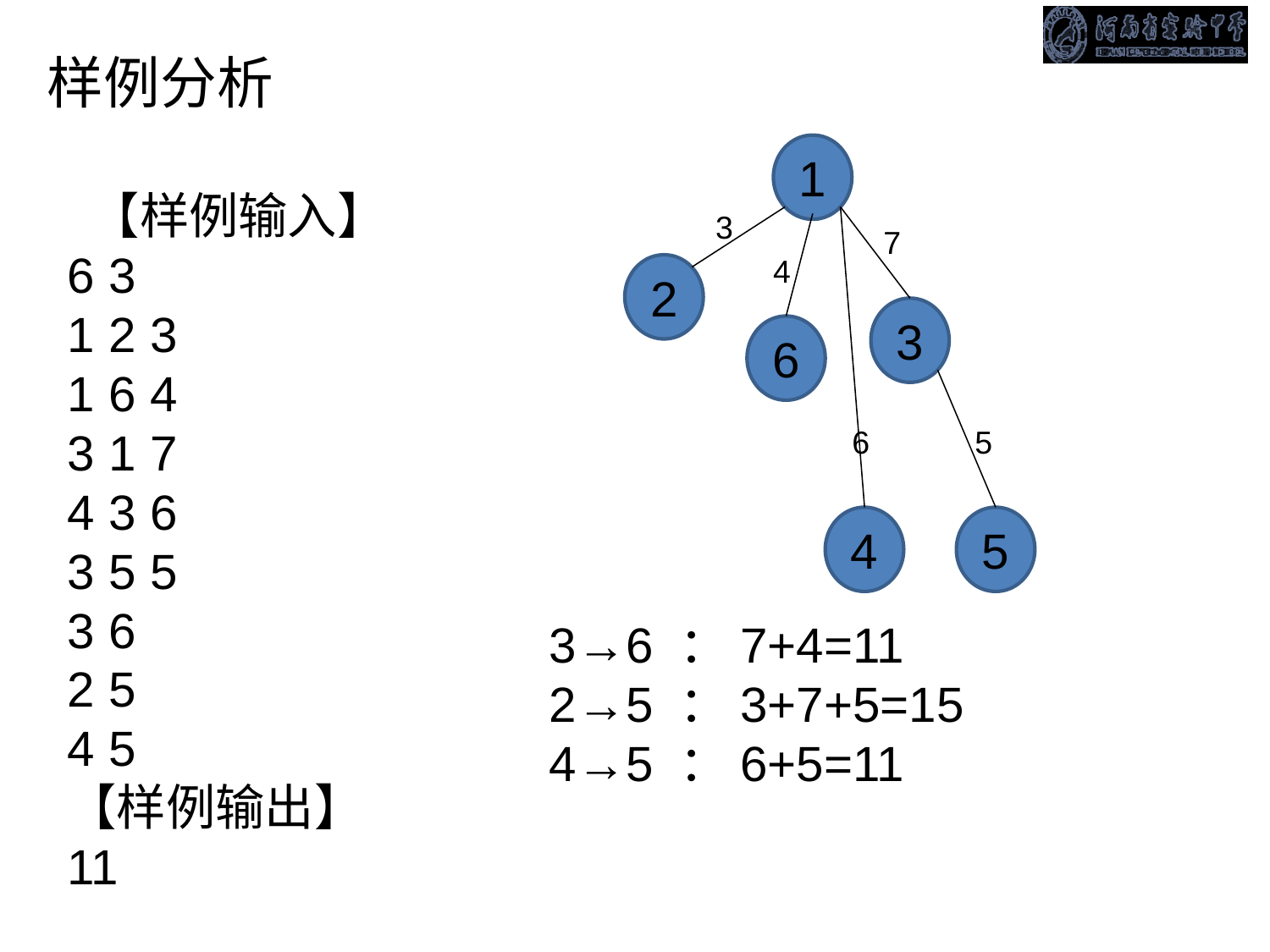

样例分析
1
 【样例输入】
6 3
1 2 3
1 6 4
3 1 7
4 3 6
3 5 5
3 6
2 5
4 5
【样例输出】
11
3
7
4
2
3
6
6
5
4
5
3→6 ：7+4=11
2→5 ：3+7+5=15
4→5 ：6+5=11